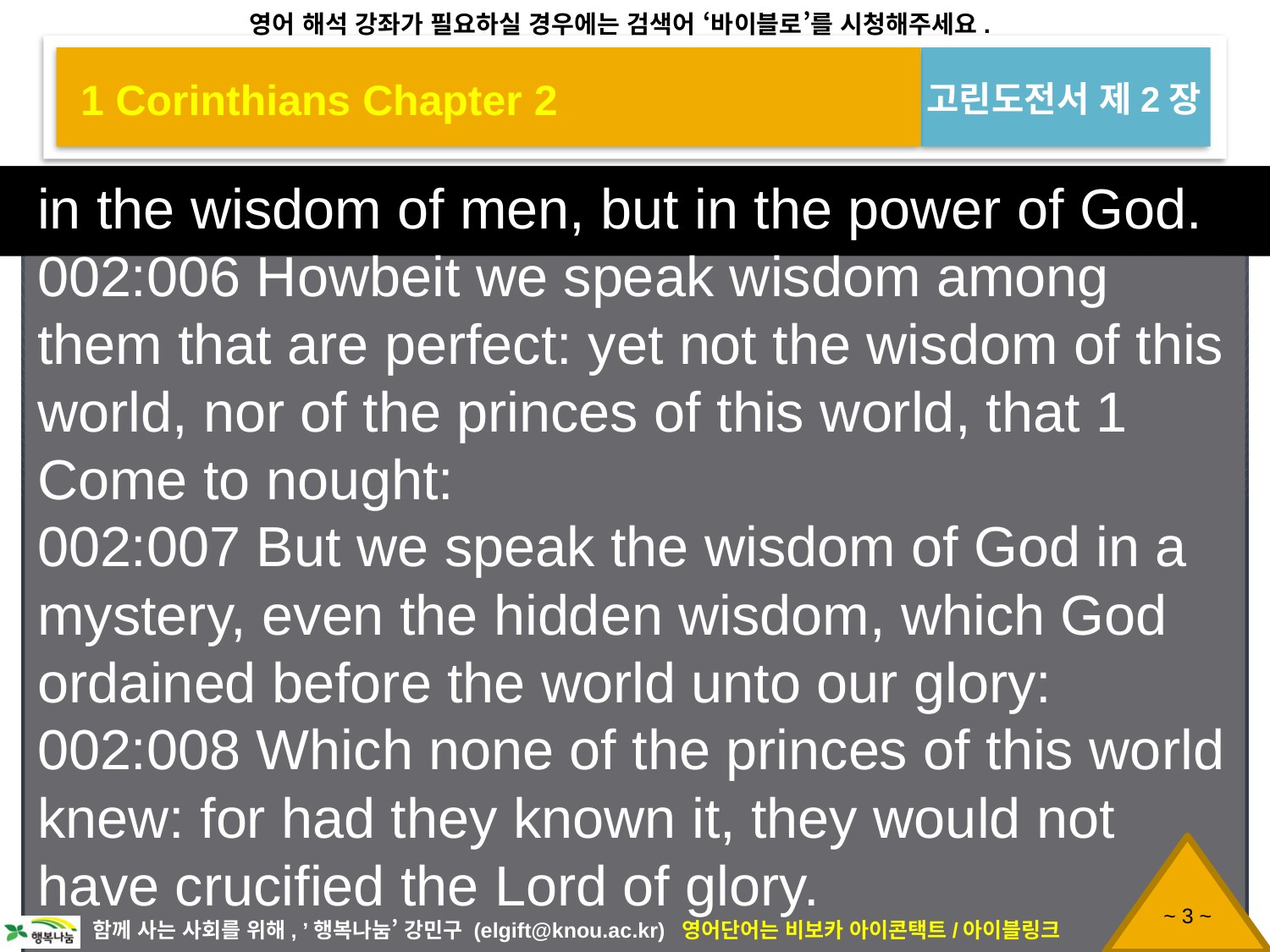

1 Corinthians Chapter 2
고린도전서 제2장
in the wisdom of men, but in the power of God.
002:006 Howbeit we speak wisdom among them that are perfect: yet not the wisdom of this world, nor of the princes of this world, that 1 Come to nought:
002:007 But we speak the wisdom of God in a mystery, even the hidden wisdom, which God ordained before the world unto our glory:
002:008 Which none of the princes of this world knew: for had they known it, they would not have crucified the Lord of glory.